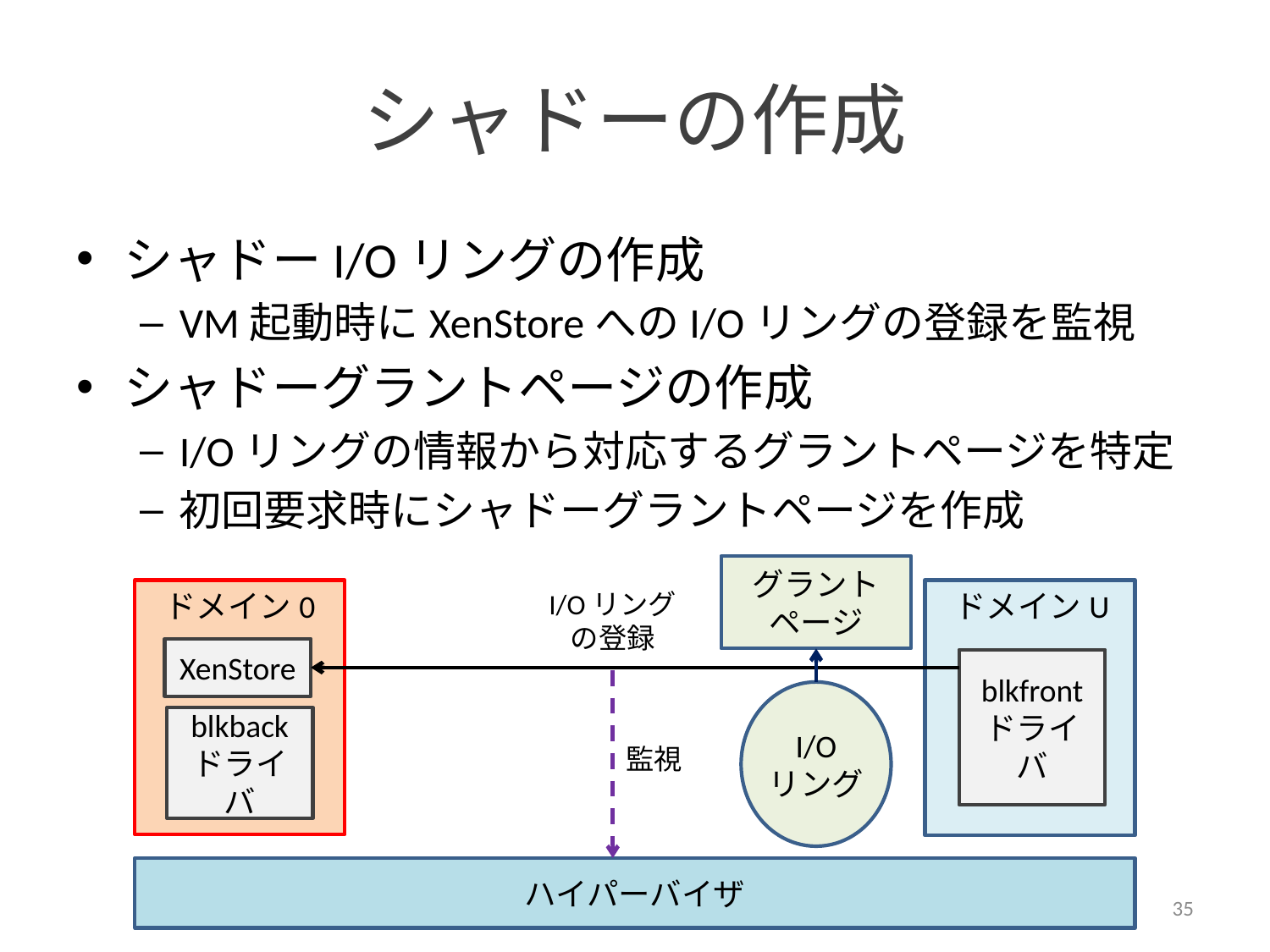

# シャドーの作成
シャドーI/Oリングの作成
VM起動時にXenStoreへのI/Oリングの登録を監視
シャドーグラントページの作成
I/Oリングの情報から対応するグラントページを特定
初回要求時にシャドーグラントページを作成
グラント
ページ

ドメイン0

ドメインU
I/Oリング
の登録
XenStore
blkfront
ドライバ

blkback
ドライバ
I/O
リング
監視
ハイパーバイザ
35